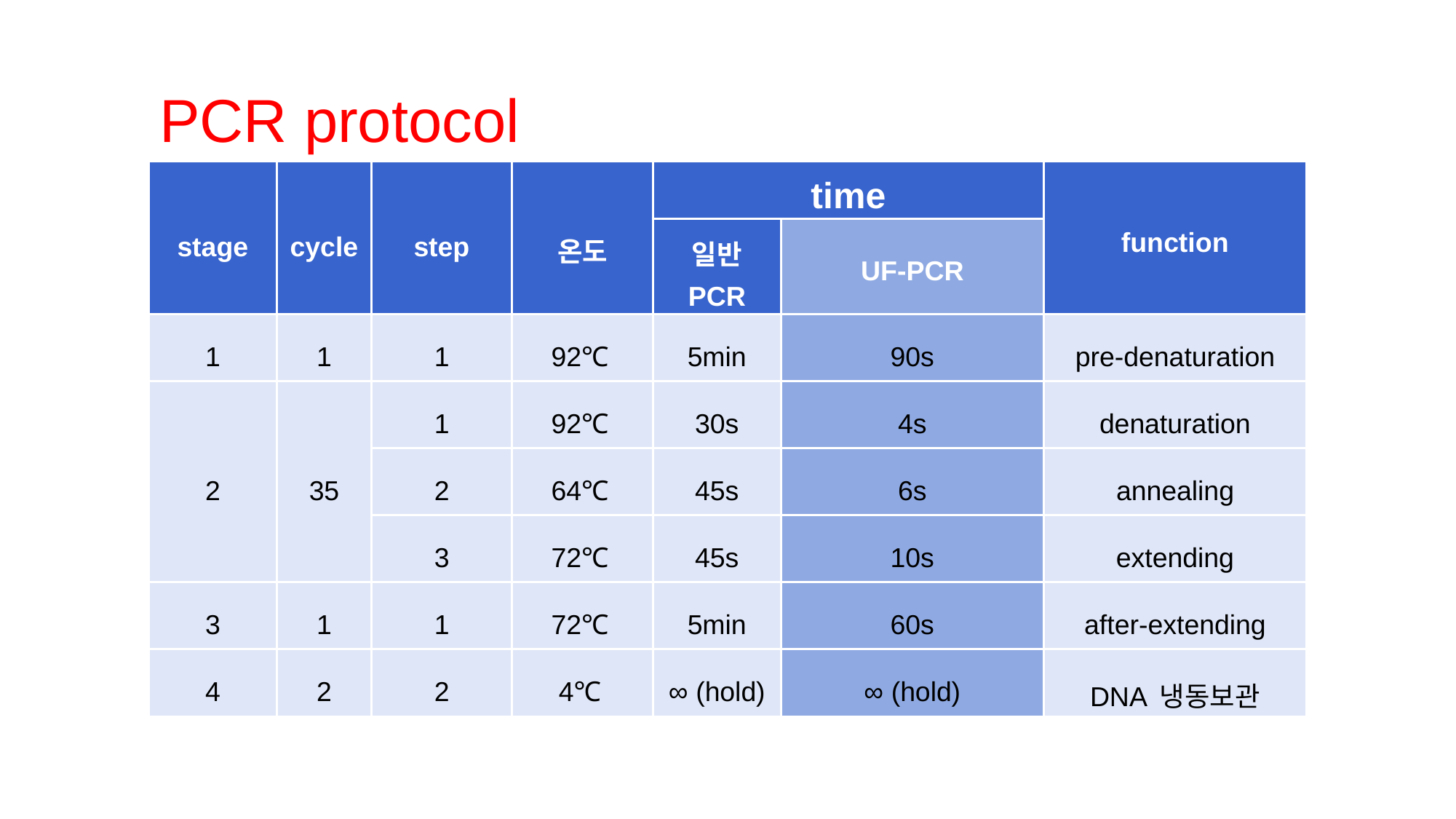

# PCR protocol
| stage | cycle | step | 온도 | time |  | function |
| --- | --- | --- | --- | --- | --- | --- |
|  |  |  |  | 일반 PCR | UF-PCR |  |
| 1 | 1 | 1 | 92℃ | 5min | 90s | pre-denaturation |
| 2 | 35 | 1 | 92℃ | 30s | 4s | denaturation |
|  |  | 2 | 64℃ | 45s | 6s | annealing |
|  |  | 3 | 72℃ | 45s | 10s | extending |
| 3 | 1 | 1 | 72℃ | 5min | 60s | after-extending |
| 4 | 2 | 2 | 4℃ | ∞ (hold) | ∞ (hold) | DNA 냉동보관 |